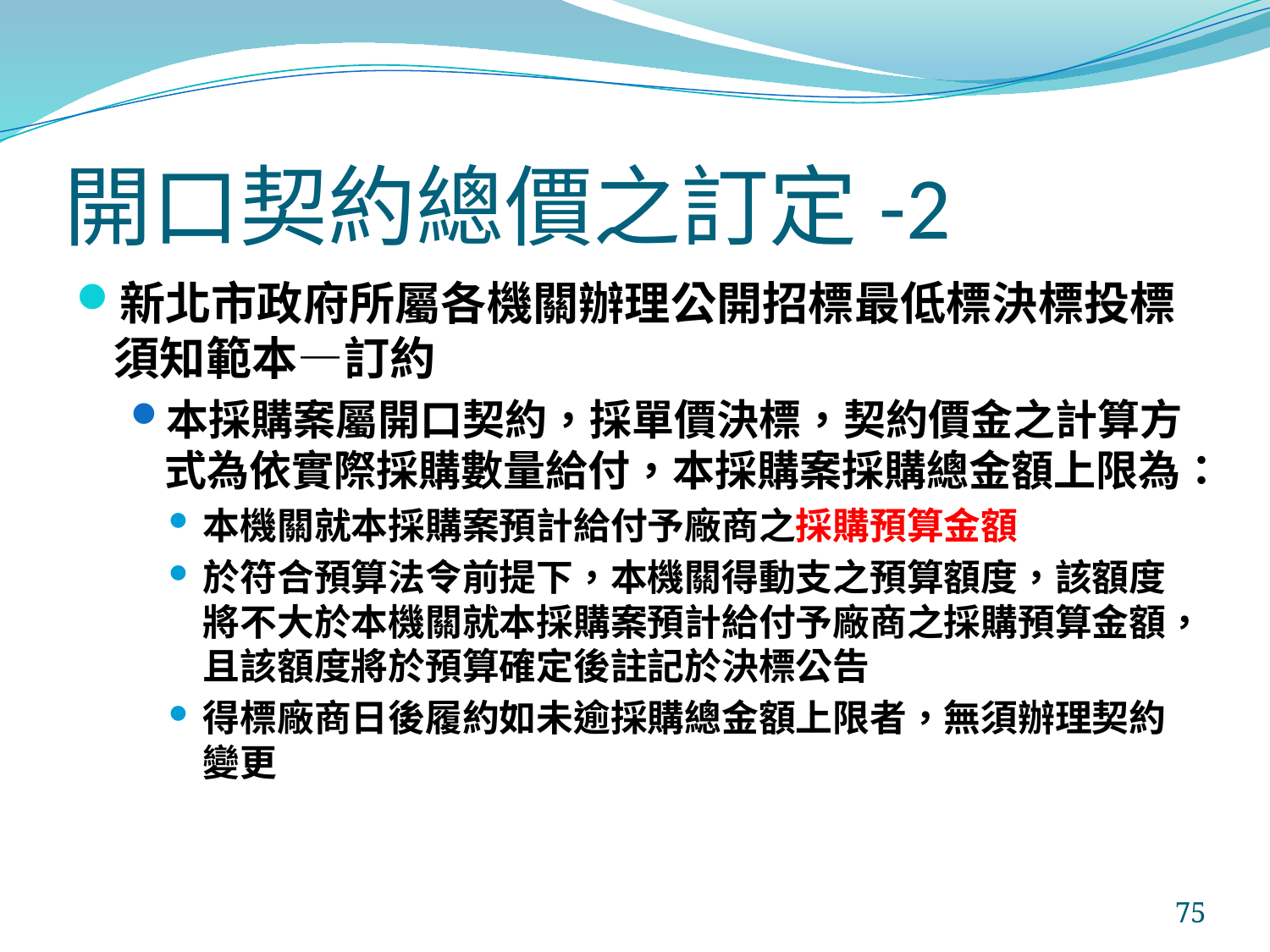

# 開口契約總價之訂定-2
新北市政府所屬各機關辦理公開招標最低標決標投標須知範本—訂約
本採購案屬開口契約，採單價決標，契約價金之計算方式為依實際採購數量給付，本採購案採購總金額上限為：
本機關就本採購案預計給付予廠商之採購預算金額
於符合預算法令前提下，本機關得動支之預算額度，該額度將不大於本機關就本採購案預計給付予廠商之採購預算金額，且該額度將於預算確定後註記於決標公告
得標廠商日後履約如未逾採購總金額上限者，無須辦理契約變更

75